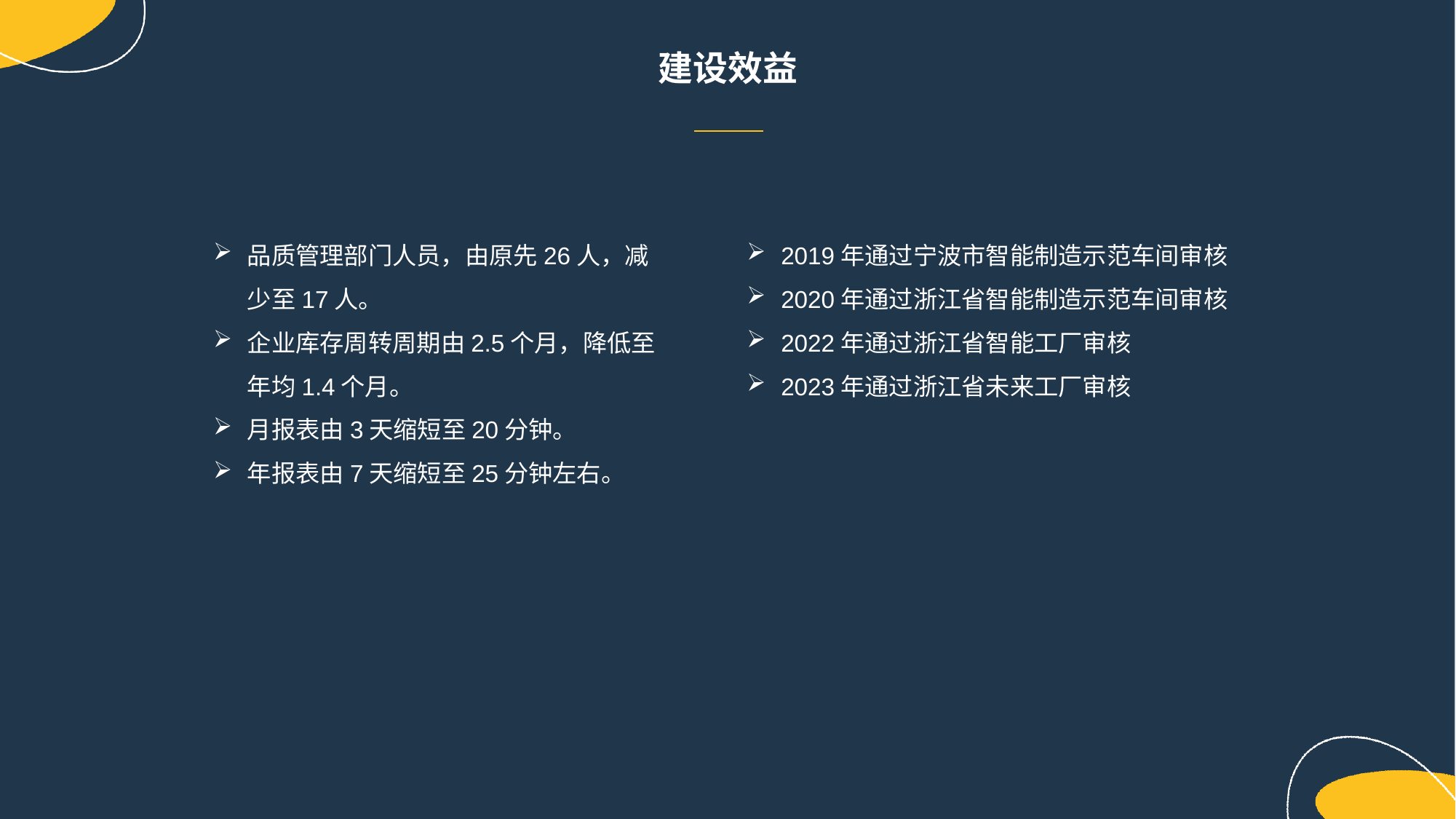

建设效益
品质管理部门人员，由原先26人，减少至17人。
企业库存周转周期由2.5个月，降低至年均1.4个月。
月报表由3天缩短至20分钟。
年报表由7天缩短至25分钟左右。
2019年通过宁波市智能制造示范车间审核
2020年通过浙江省智能制造示范车间审核
2022年通过浙江省智能工厂审核
2023年通过浙江省未来工厂审核